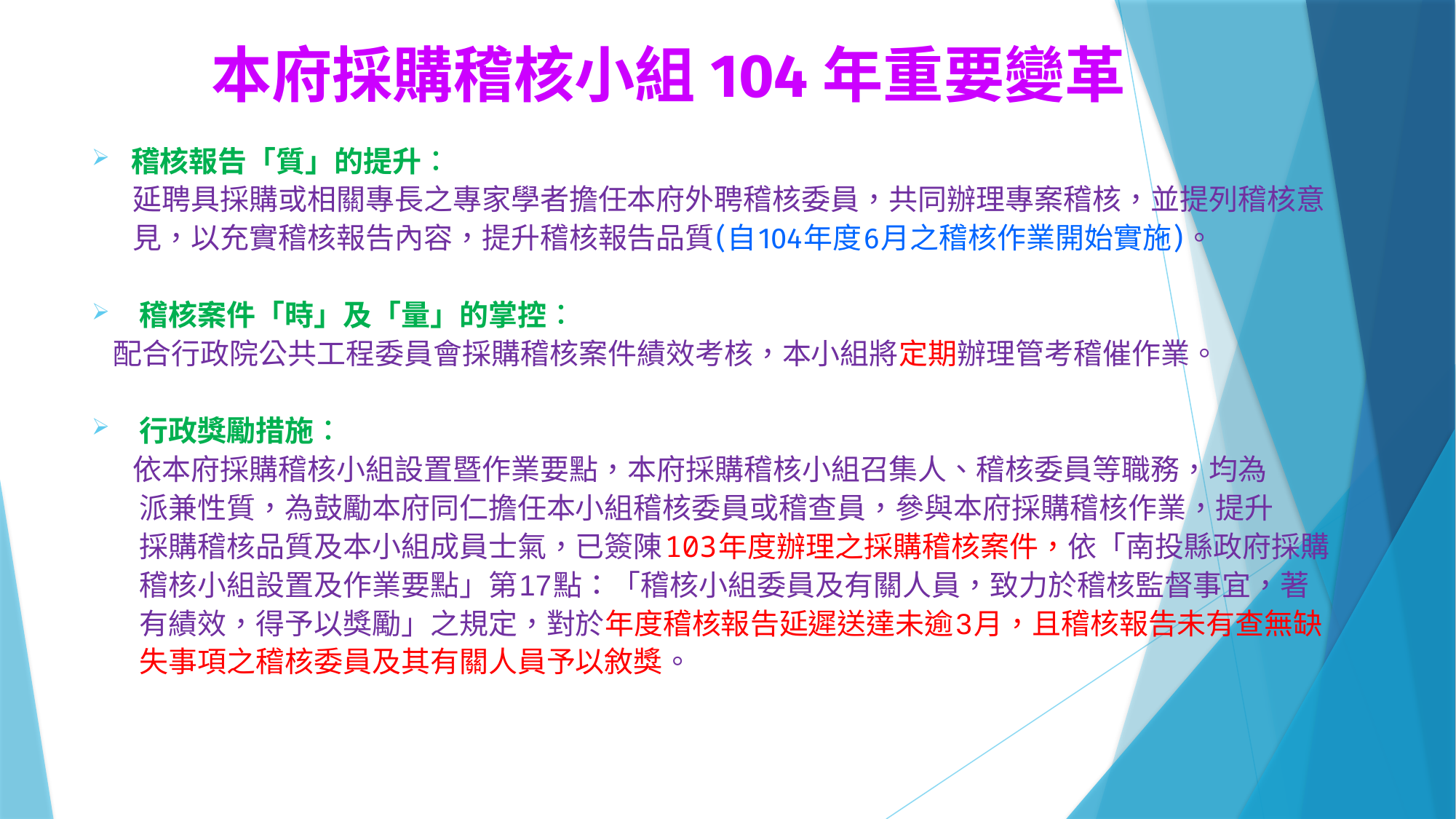

# 本府採購稽核小組104年重要變革
稽核報告「質」的提升︰
      延聘具採購或相關專長之專家學者擔任本府外聘稽核委員，共同辦理專案稽核，並提列稽核意
      見，以充實稽核報告內容，提升稽核報告品質(自104年度6月之稽核作業開始實施)。

 稽核案件「時」及「量」的掌控︰
   配合行政院公共工程委員會採購稽核案件績效考核，本小組將定期辦理管考稽催作業。

 行政獎勵措施︰
          依本府採購稽核小組設置暨作業要點，本府採購稽核小組召集人、稽核委員等職務，均為
       派兼性質，為鼓勵本府同仁擔任本小組稽核委員或稽查員，參與本府採購稽核作業，提升
       採購稽核品質及本小組成員士氣，已簽陳103年度辦理之採購稽核案件，依「南投縣政府採購
       稽核小組設置及作業要點」第17點：「稽核小組委員及有關人員，致力於稽核監督事宜，著
       有績效，得予以獎勵」之規定，對於年度稽核報告延遲送達未逾3月，且稽核報告未有查無缺
       失事項之稽核委員及其有關人員予以敘獎。